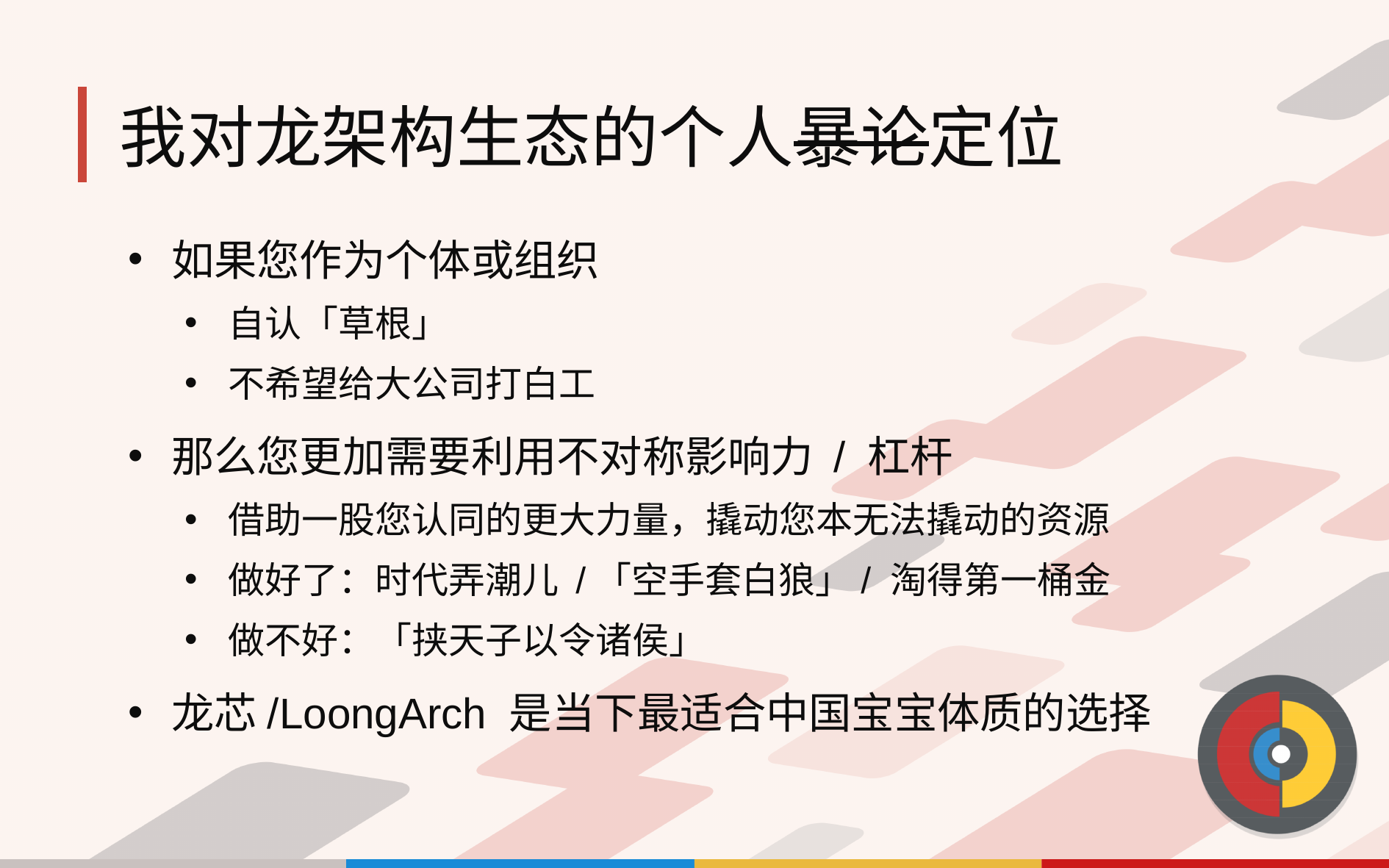

# 我对龙架构生态的个人暴论定位
如果您作为个体或组织
自认「草根」
不希望给大公司打白工
那么您更加需要利用不对称影响力 / 杠杆
借助一股您认同的更大力量，撬动您本无法撬动的资源
做好了：时代弄潮儿 /「空手套白狼」/ 淘得第一桶金
做不好：「挟天子以令诸侯」
龙芯/LoongArch 是当下最适合中国宝宝体质的选择